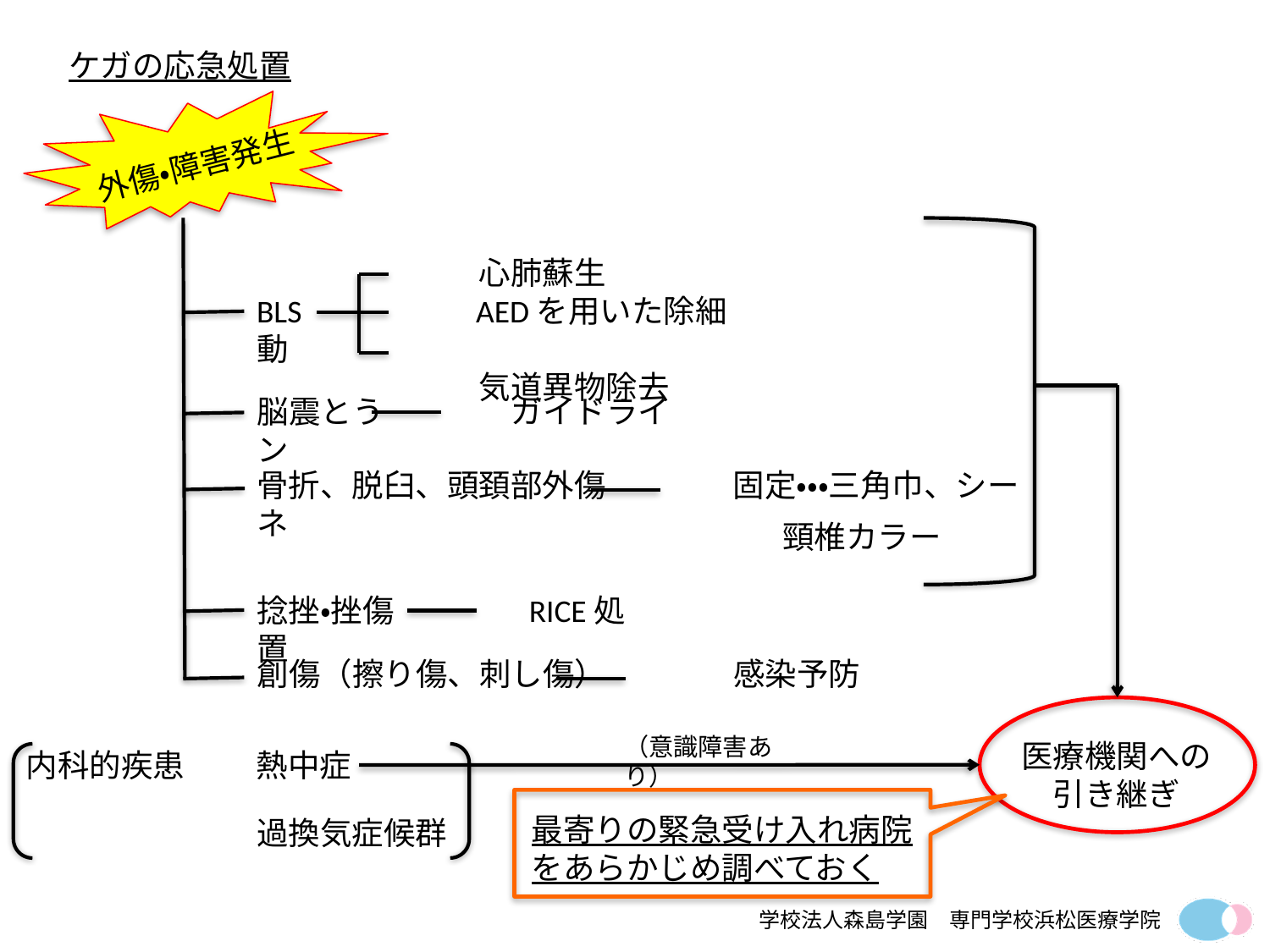

ケガの応急処置

外傷・障害発生
　　　　　　　心肺蘇生
BLS　　　　　AEDを用いた除細動
　　　　　　　気道異物除去
脳震とう　　　　ガイドライン
骨折、脱臼、頭頚部外傷　　　　固定・・・三角巾、シーネ
捻挫・挫傷　　　　RICE処置
創傷（擦り傷、刺し傷）　　　　感染予防
熱中症
過換気症候群
内科的疾患
頸椎カラー

医療機関への引き継ぎ
（意識障害あり）

最寄りの緊急受け入れ病院をあらかじめ調べておく